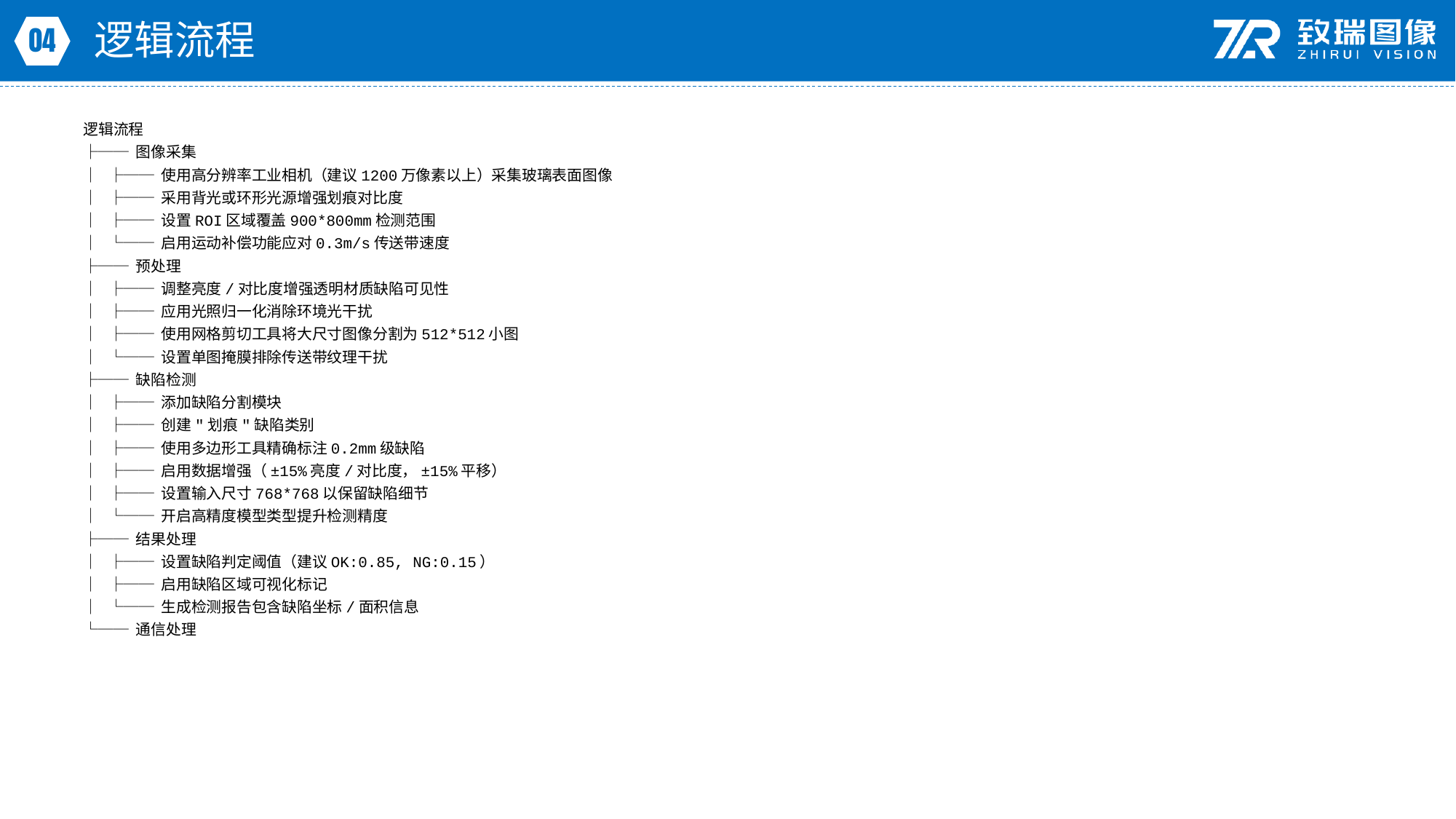

逻辑流程
04

逻辑流程
├── 图像采集
│   ├── 使用高分辨率工业相机（建议1200万像素以上）采集玻璃表面图像
│   ├── 采用背光或环形光源增强划痕对比度
│   ├── 设置ROI区域覆盖900*800mm检测范围
│   └── 启用运动补偿功能应对0.3m/s传送带速度
├── 预处理
│   ├── 调整亮度/对比度增强透明材质缺陷可见性
│   ├── 应用光照归一化消除环境光干扰
│   ├── 使用网格剪切工具将大尺寸图像分割为512*512小图
│   └── 设置单图掩膜排除传送带纹理干扰
├── 缺陷检测
│   ├── 添加缺陷分割模块
│   ├── 创建"划痕"缺陷类别
│   ├── 使用多边形工具精确标注0.2mm级缺陷
│   ├── 启用数据增强（±15%亮度/对比度，±15%平移）
│   ├── 设置输入尺寸768*768以保留缺陷细节
│   └── 开启高精度模型类型提升检测精度
├── 结果处理
│   ├── 设置缺陷判定阈值（建议OK:0.85, NG:0.15）
│   ├── 启用缺陷区域可视化标记
│   └── 生成检测报告包含缺陷坐标/面积信息
└── 通信处理